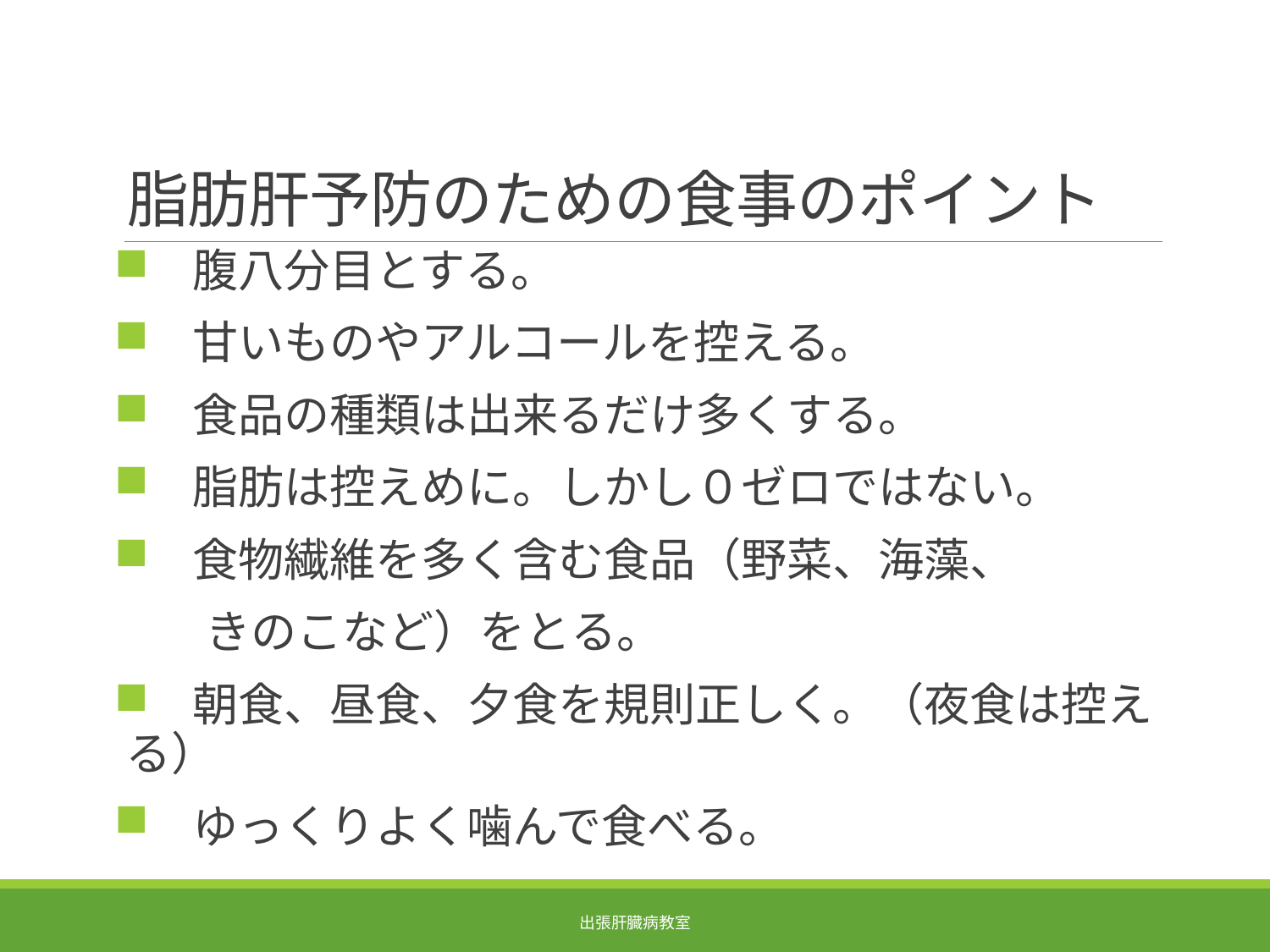

# 脂肪肝予防のための食事のポイント
　腹八分目とする。
　甘いものやアルコールを控える。
　食品の種類は出来るだけ多くする。
　脂肪は控えめに。しかし０ゼロではない。
　食物繊維を多く含む食品（野菜、海藻、
　　きのこなど）をとる。
　朝食、昼食、夕食を規則正しく。（夜食は控える）
　ゆっくりよく噛んで食べる。

出張肝臓病教室